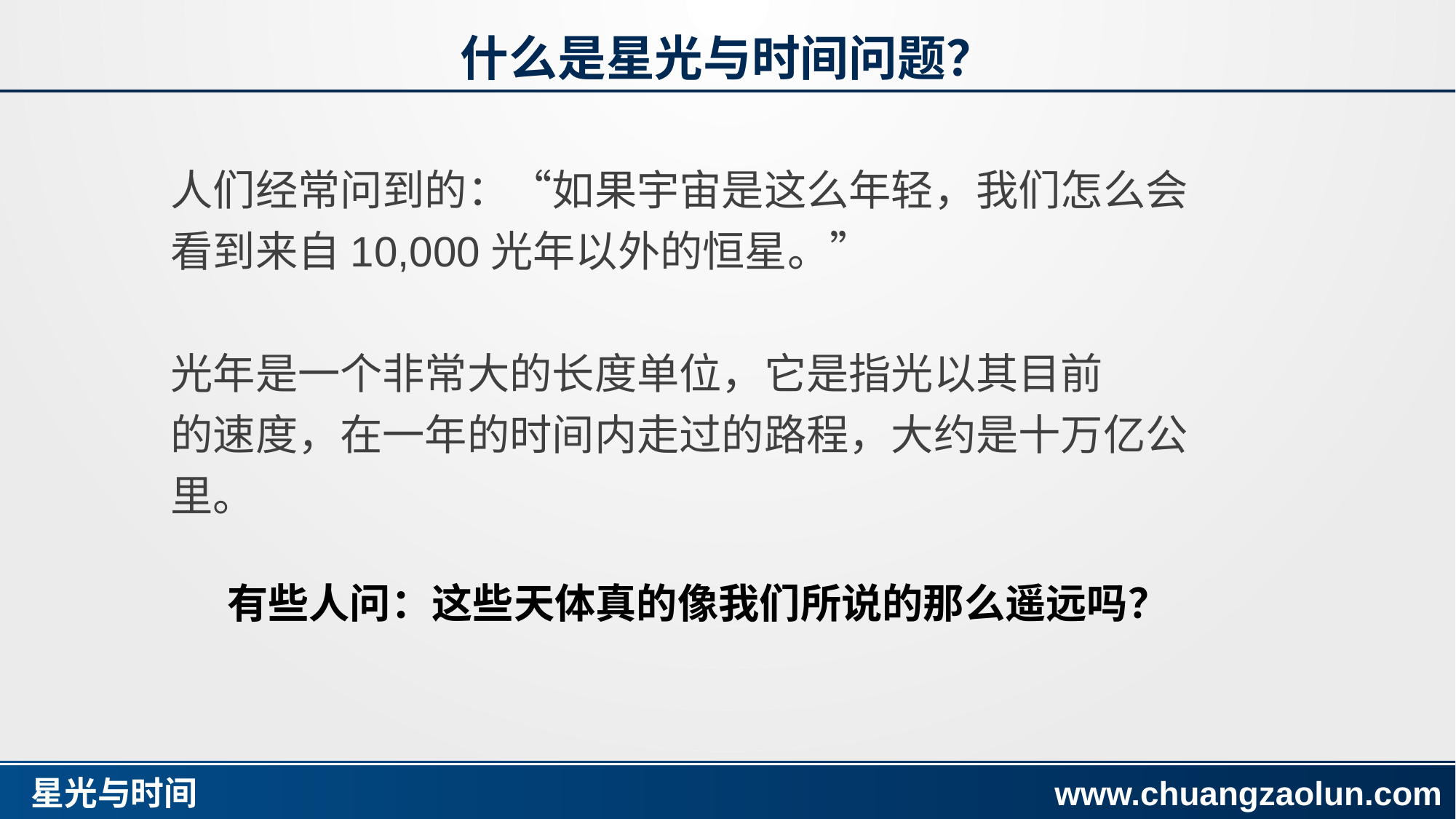

# 什么是星光与时间问题？
人们经常问到的：“如果宇宙是这么年轻，我们怎么会看到来自10,000光年以外的恒星。”

光年是一个非常大的长度单位，它是指光以其目前
的速度，在一年的时间内走过的路程，大约是十万亿公里。

有些人问：这些天体真的像我们所说的那么遥远吗？